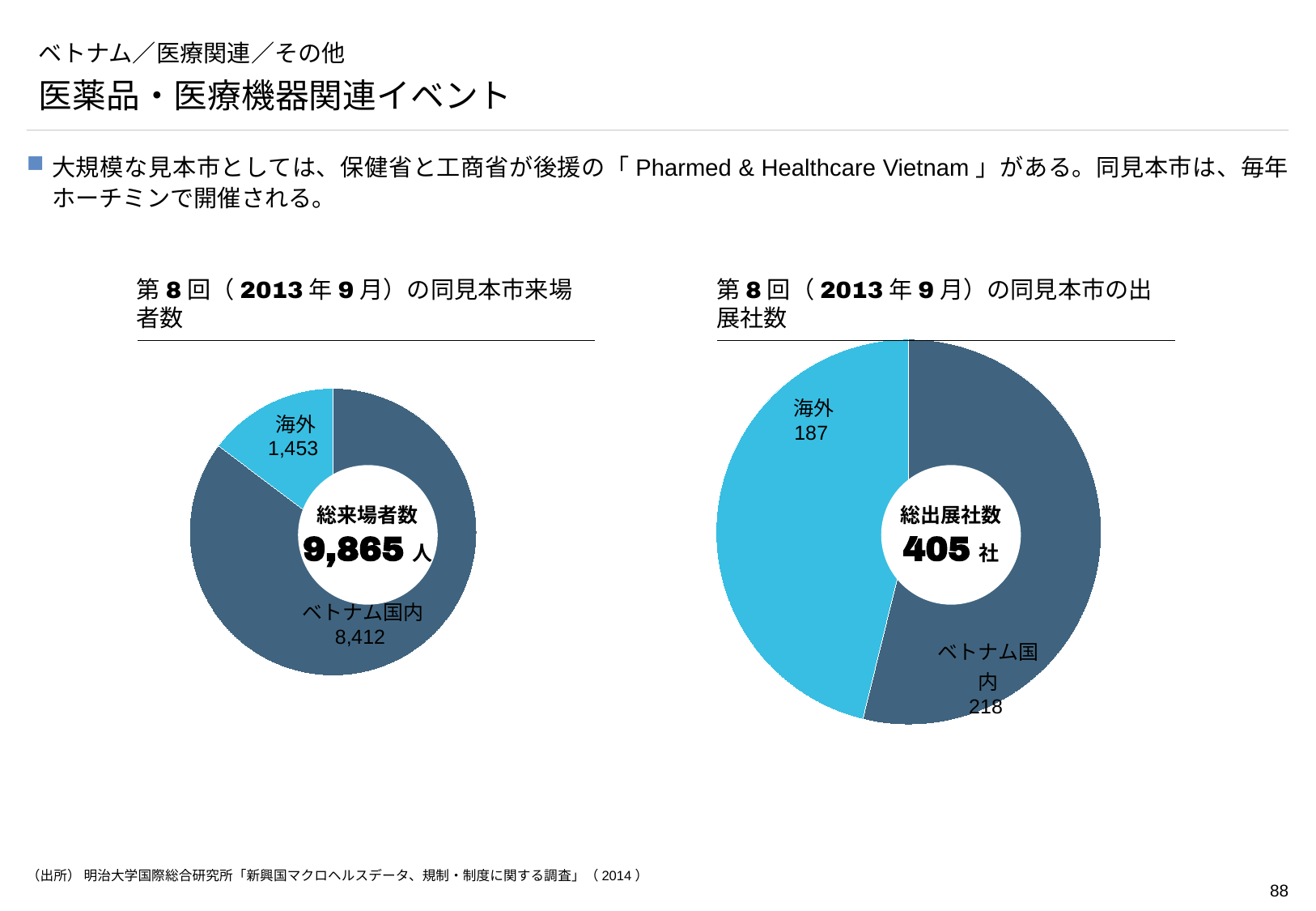

# ベトナム／医療関連／その他
医薬品・医療機器関連イベント
大規模な見本市としては、保健省と工商省が後援の「Pharmed & Healthcare Vietnam」がある。同見本市は、毎年ホーチミンで開催される。
第8回（2013年9月）の同見本市来場者数
第8回（2013年9月）の同見本市の出展社数

### Chart

| Category | 来場者数 |
|---|---|
| ベトナム国内 | 8412.0 |
| 海外 | 1453.0 |

### Chart

| Category | 来場者数 |
|---|---|
| ベトナム国内 | 218.0 |
| 海外 | 187.0 |
総来場者数
9,865人
総出展社数
405社
（出所） 明治大学国際総合研究所「新興国マクロヘルスデータ、規制・制度に関する調査」（2014）